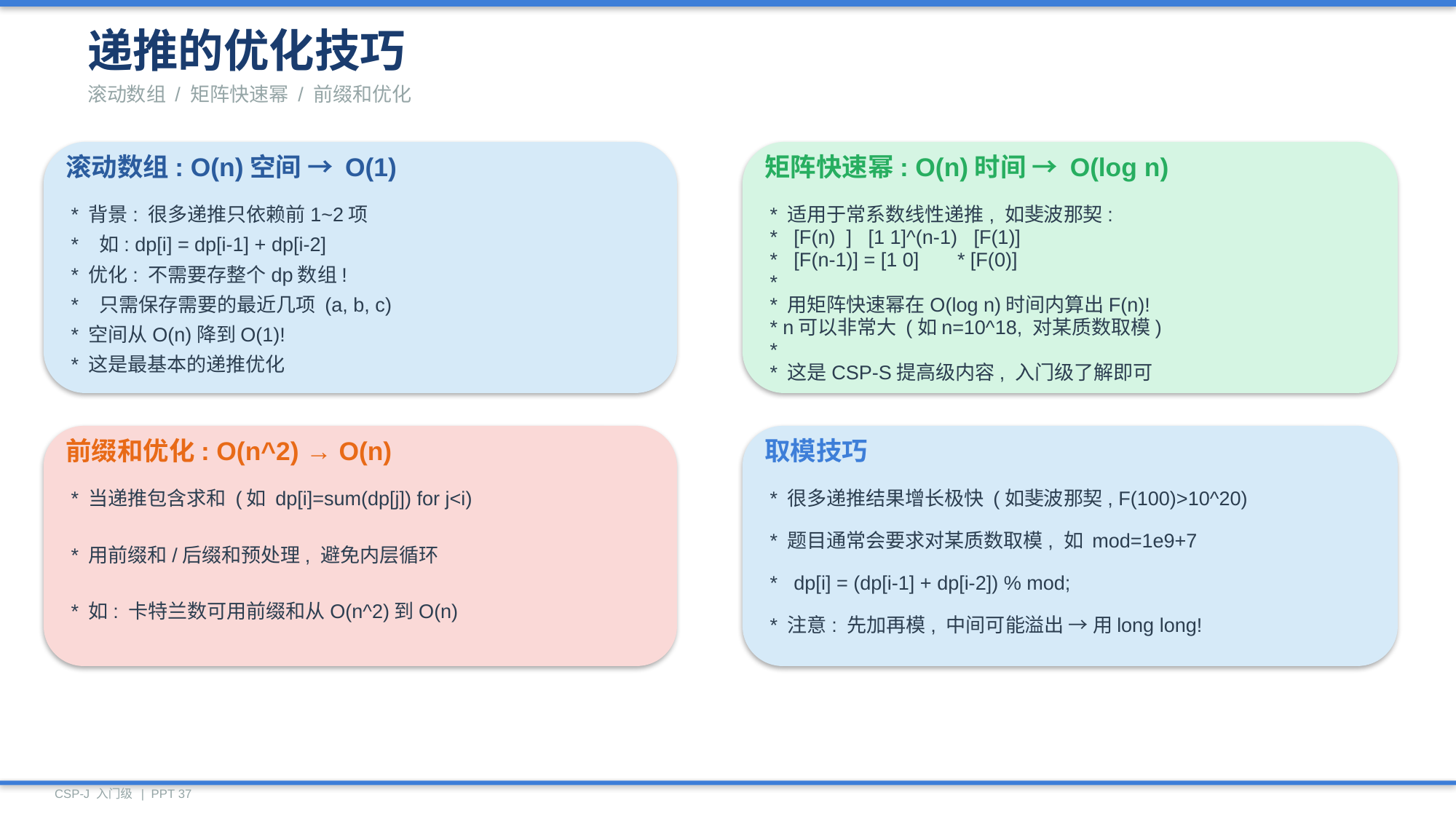

递推的优化技巧
滚动数组 / 矩阵快速幂 / 前缀和优化

滚动数组: O(n)空间 → O(1)
矩阵快速幂: O(n)时间 → O(log n)
* 背景: 很多递推只依赖前1~2项
* 适用于常系数线性递推, 如斐波那契:
*   [F(n)  ]   [1 1]^(n-1)   [F(1)]
*   如: dp[i] = dp[i-1] + dp[i-2]
*   [F(n-1)] = [1 0]       * [F(0)]
* 优化: 不需要存整个dp数组!
*
*   只需保存需要的最近几项 (a, b, c)
* 用矩阵快速幂在O(log n)时间内算出F(n)!
* n可以非常大 (如n=10^18, 对某质数取模)
* 空间从O(n)降到O(1)!
*
* 这是最基本的递推优化
* 这是CSP-S提高级内容, 入门级了解即可

前缀和优化: O(n^2) → O(n)
取模技巧
* 当递推包含求和 (如 dp[i]=sum(dp[j]) for j<i)
* 很多递推结果增长极快 (如斐波那契, F(100)>10^20)
* 题目通常会要求对某质数取模, 如 mod=1e9+7
* 用前缀和/后缀和预处理, 避免内层循环
*   dp[i] = (dp[i-1] + dp[i-2]) % mod;
* 如: 卡特兰数可用前缀和从O(n^2)到O(n)
* 注意: 先加再模, 中间可能溢出 → 用long long!

CSP-J 入门级  |  PPT 37